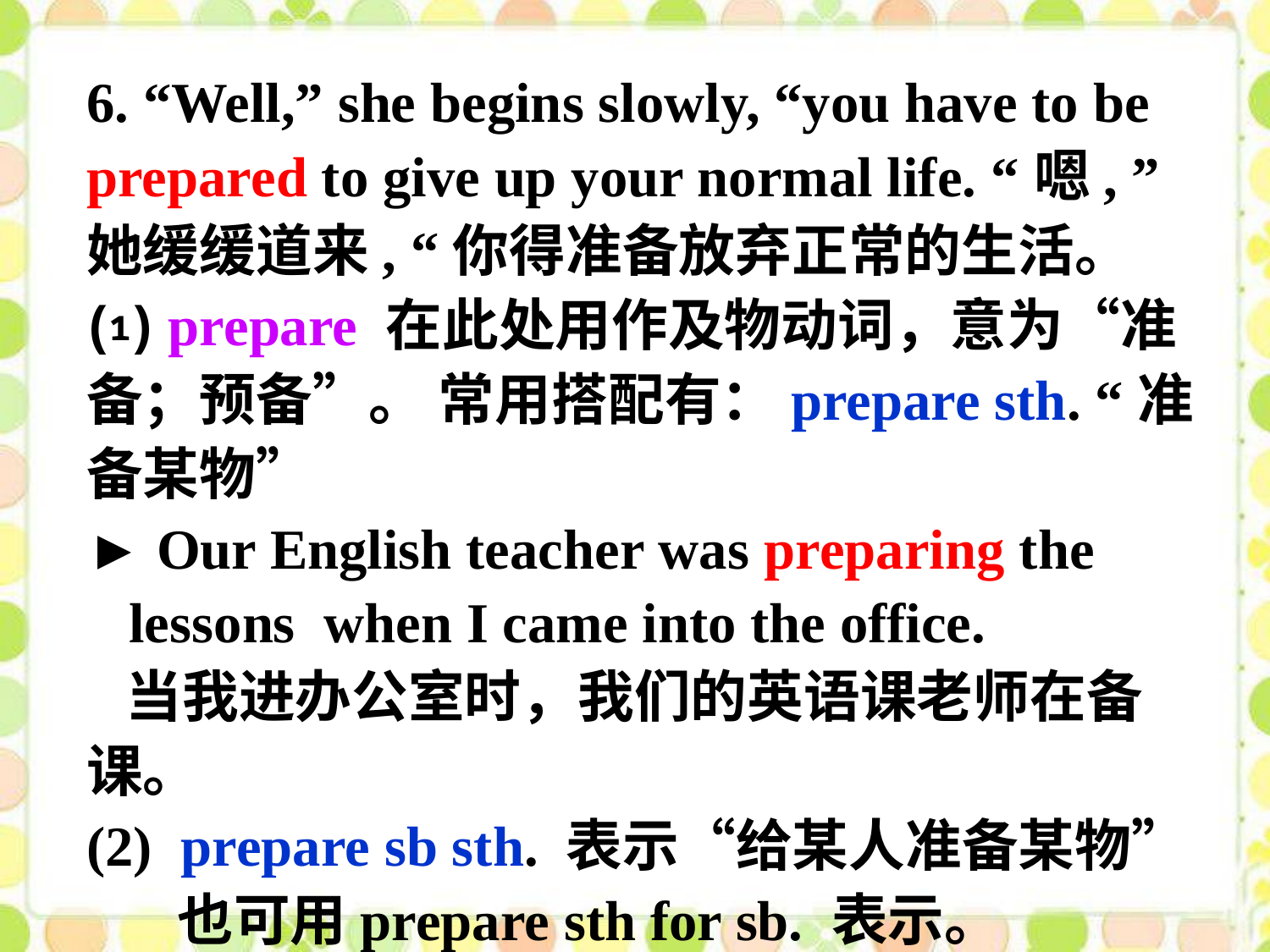

6. “Well,” she begins slowly, “you have to be
prepared to give up your normal life. “嗯, ” 她缓缓道来, “你得准备放弃正常的生活。
⑴ prepare 在此处用作及物动词，意为“准备；预备”。 常用搭配有：prepare sth. “准备某物”
► Our English teacher was preparing the
   lessons  when I came into the office.
  当我进办公室时，我们的英语课老师在备课。
(2)  prepare sb sth. 表示“给某人准备某物”
      也可用prepare sth for sb. 表示。